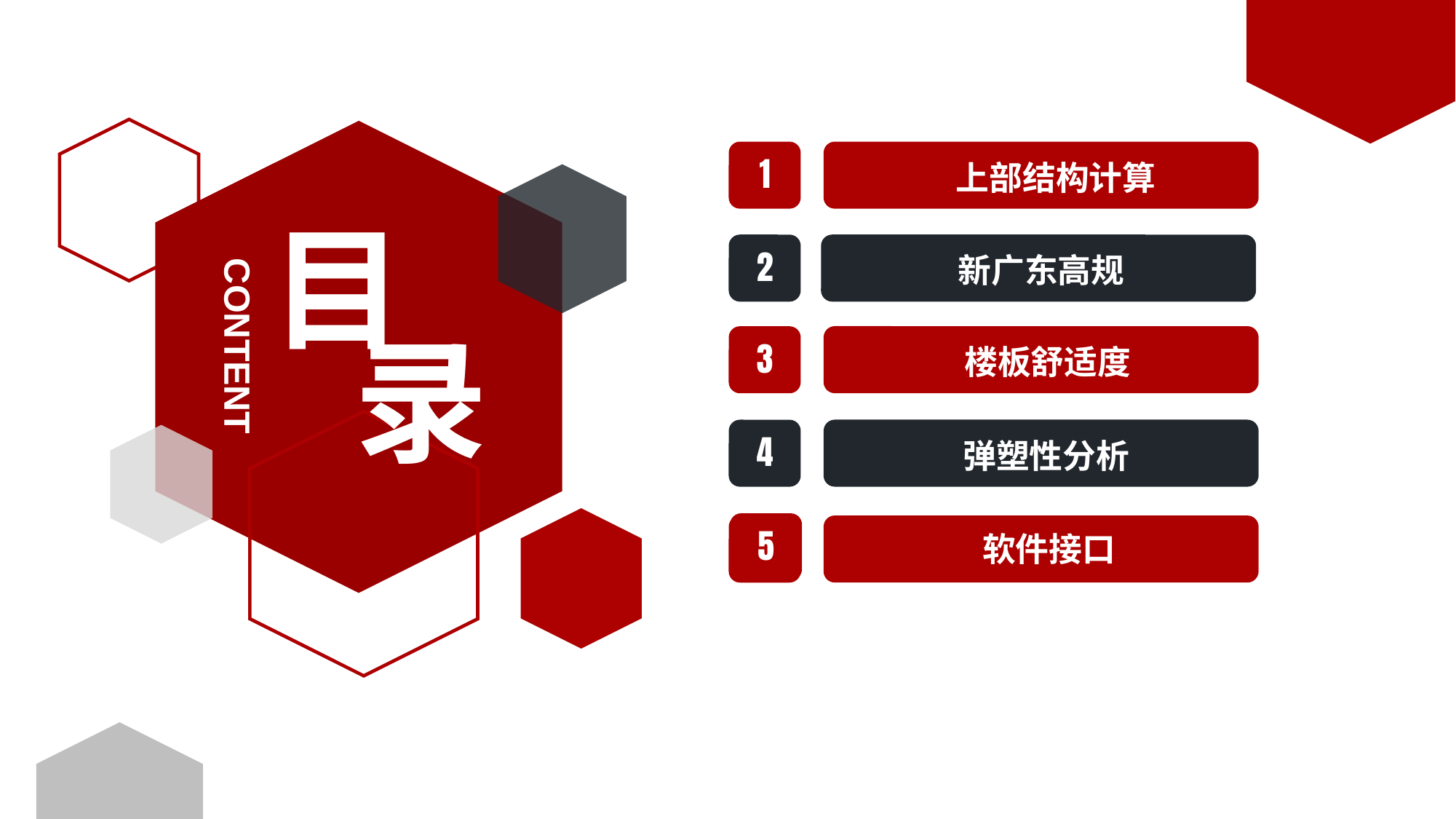

1

上部结构计算
2

新广东高规

楼板舒适度
3

弹塑性分析
4
5

软件接口
钢结构设计
5

目
录
CONTENT